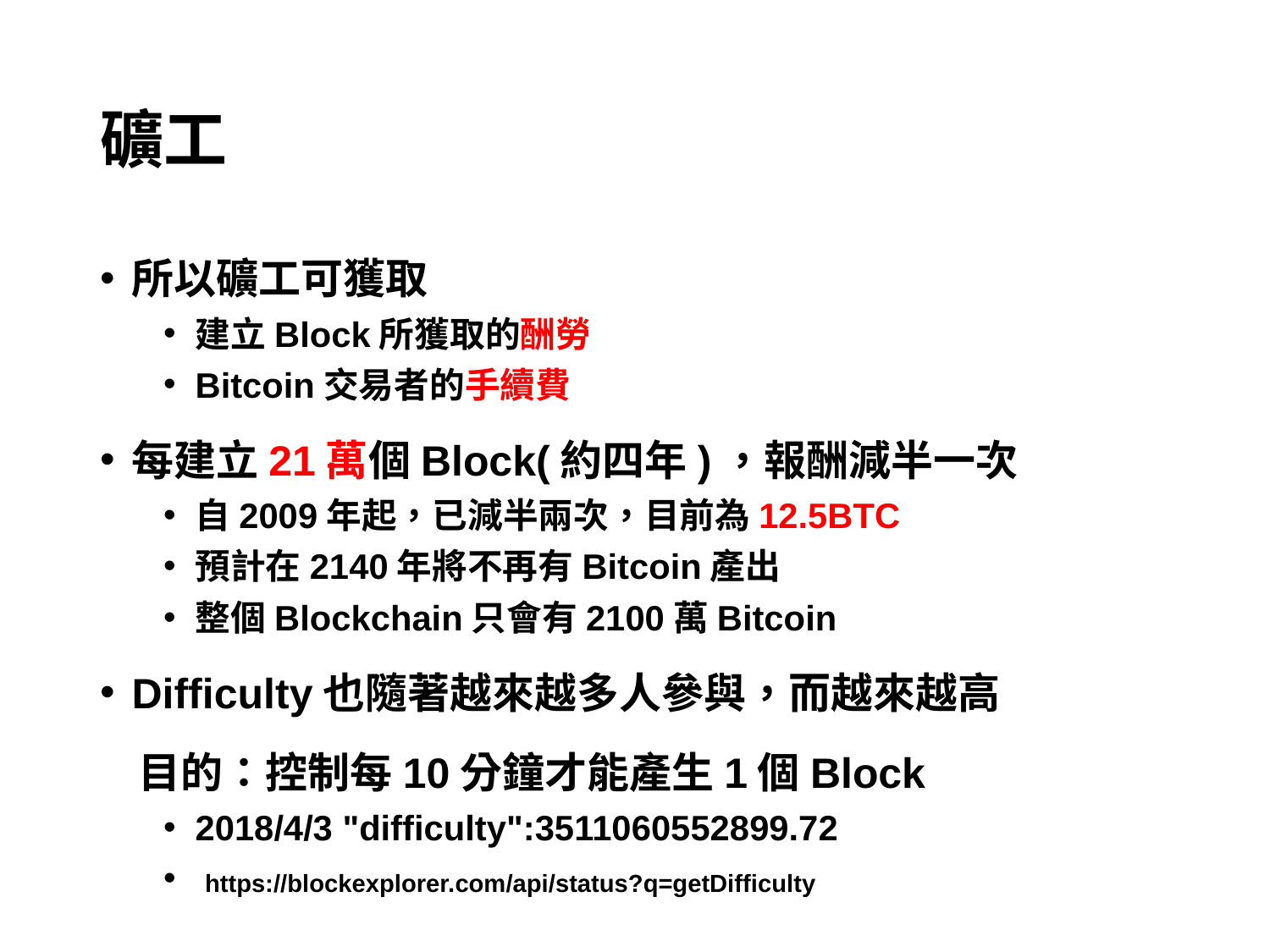

# 礦工
所以礦工可獲取
建立Block所獲取的酬勞
Bitcoin交易者的手續費
每建立21萬個Block(約四年)，報酬減半一次
自2009年起，已減半兩次，目前為12.5BTC
預計在2140年將不再有Bitcoin產出
整個Blockchain只會有2100萬Bitcoin
Difficulty也隨著越來越多人參與，而越來越高
   目的：控制每10分鐘才能產生1個Block
2018/4/3 "difficulty":3511060552899.72
 https://blockexplorer.com/api/status?q=getDifficulty